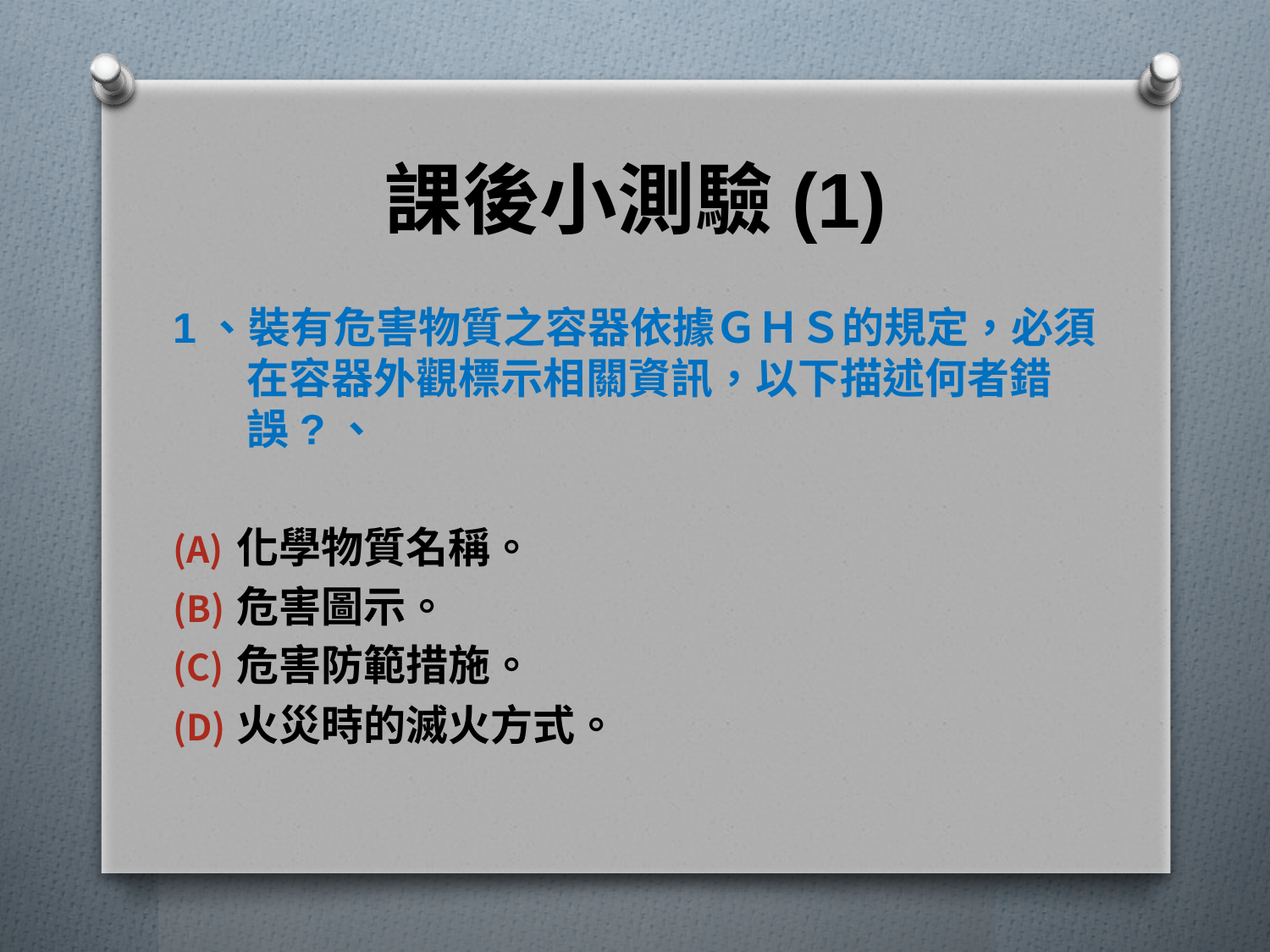

# 課後小測驗(1)
1、裝有危害物質之容器依據ＧＨＳ的規定，必須在容器外觀標示相關資訊，以下描述何者錯誤?、

化學物質名稱。
危害圖示。
危害防範措施。
火災時的滅火方式。